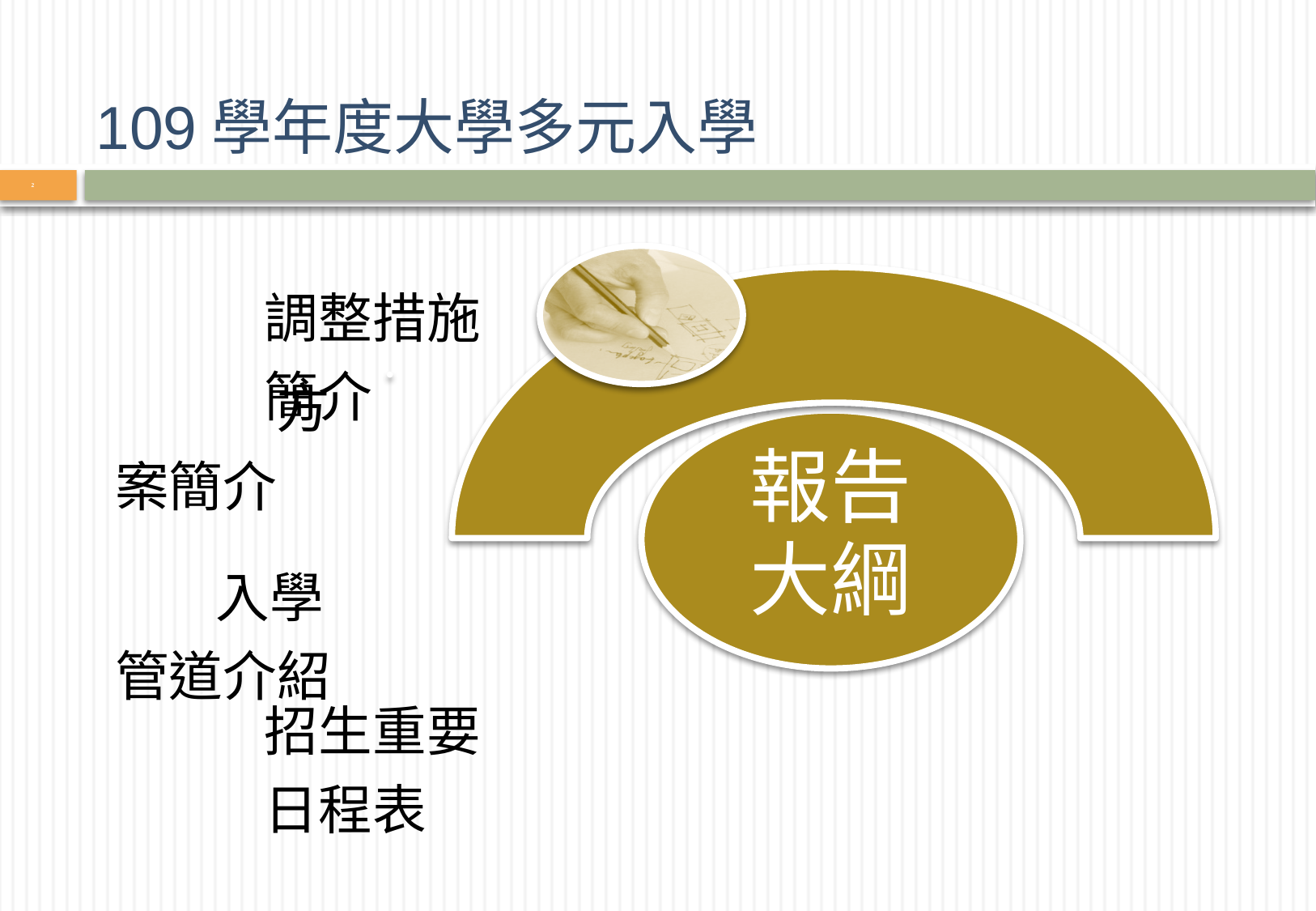

# 109學年度大學多元入學

            2

報告大綱
               調整措施簡介
            方案簡介
       入學管道介紹
招生重要日程表